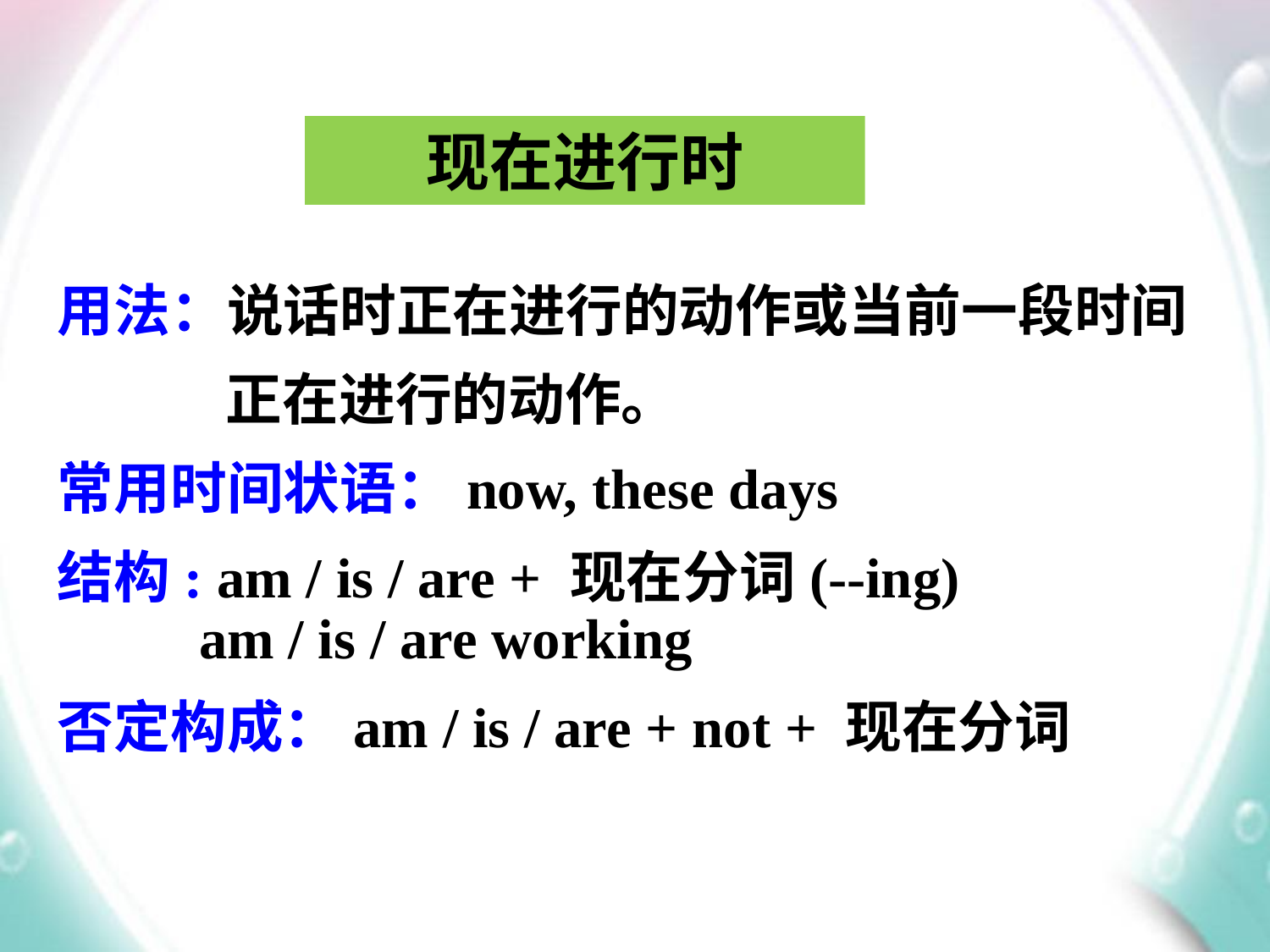

现在进行时
用法：说话时正在进行的动作或当前一段时间
            正在进行的动作。
常用时间状语：now, these days
结构: am / is / are + 现在分词(--ing)
          am / is / are working
否定构成：am / is / are + not + 现在分词